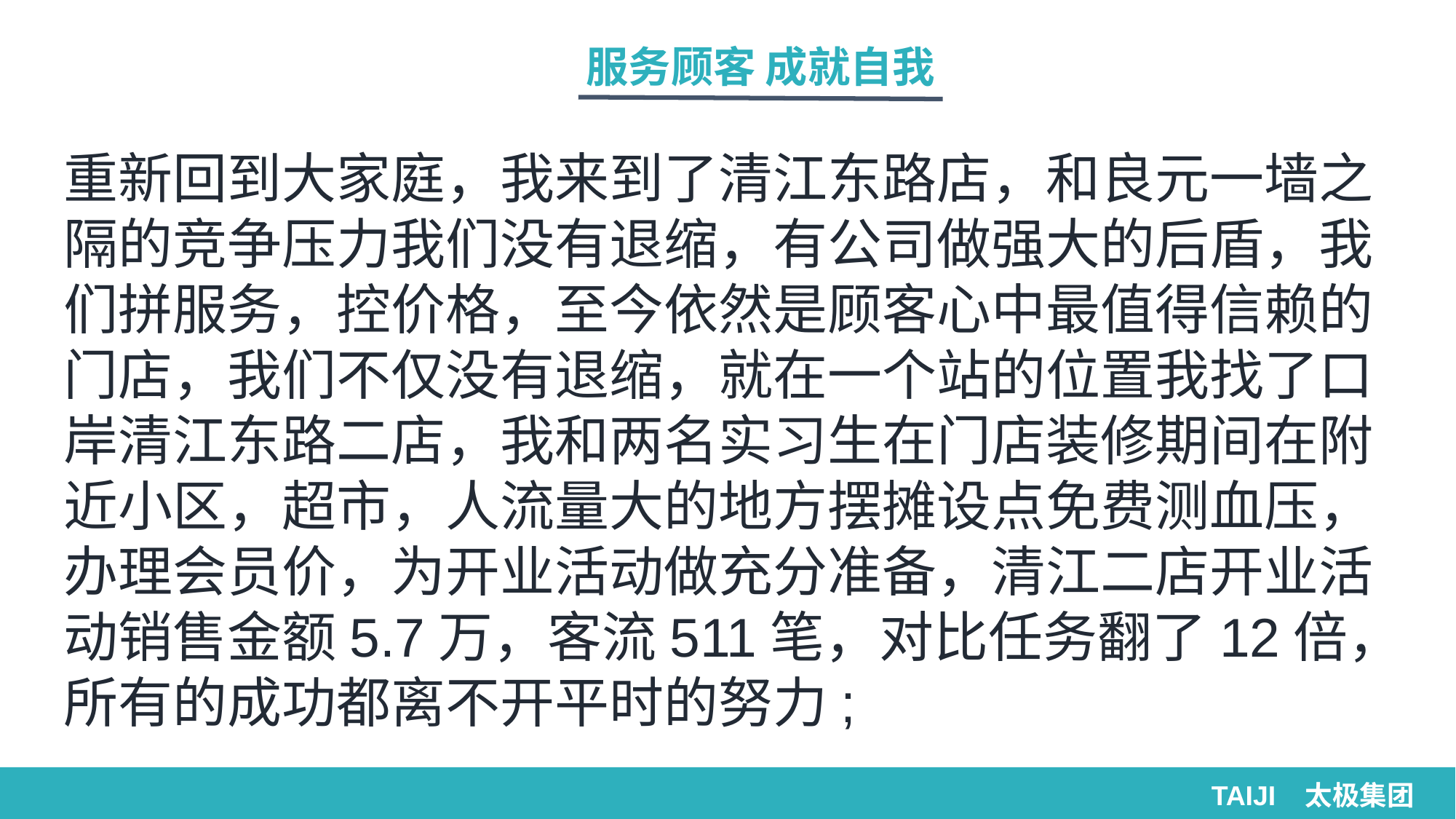

服务顾客 成就自我
重新回到大家庭，我来到了清江东路店，和良元一墙之隔的竞争压力我们没有退缩，有公司做强大的后盾，我们拼服务，控价格，至今依然是顾客心中最值得信赖的门店，我们不仅没有退缩，就在一个站的位置我找了口岸清江东路二店，我和两名实习生在门店装修期间在附近小区，超市，人流量大的地方摆摊设点免费测血压，办理会员价，为开业活动做充分准备，清江二店开业活动销售金额5.7万，客流511笔，对比任务翻了12倍，所有的成功都离不开平时的努力;

TAIJI   太极集团